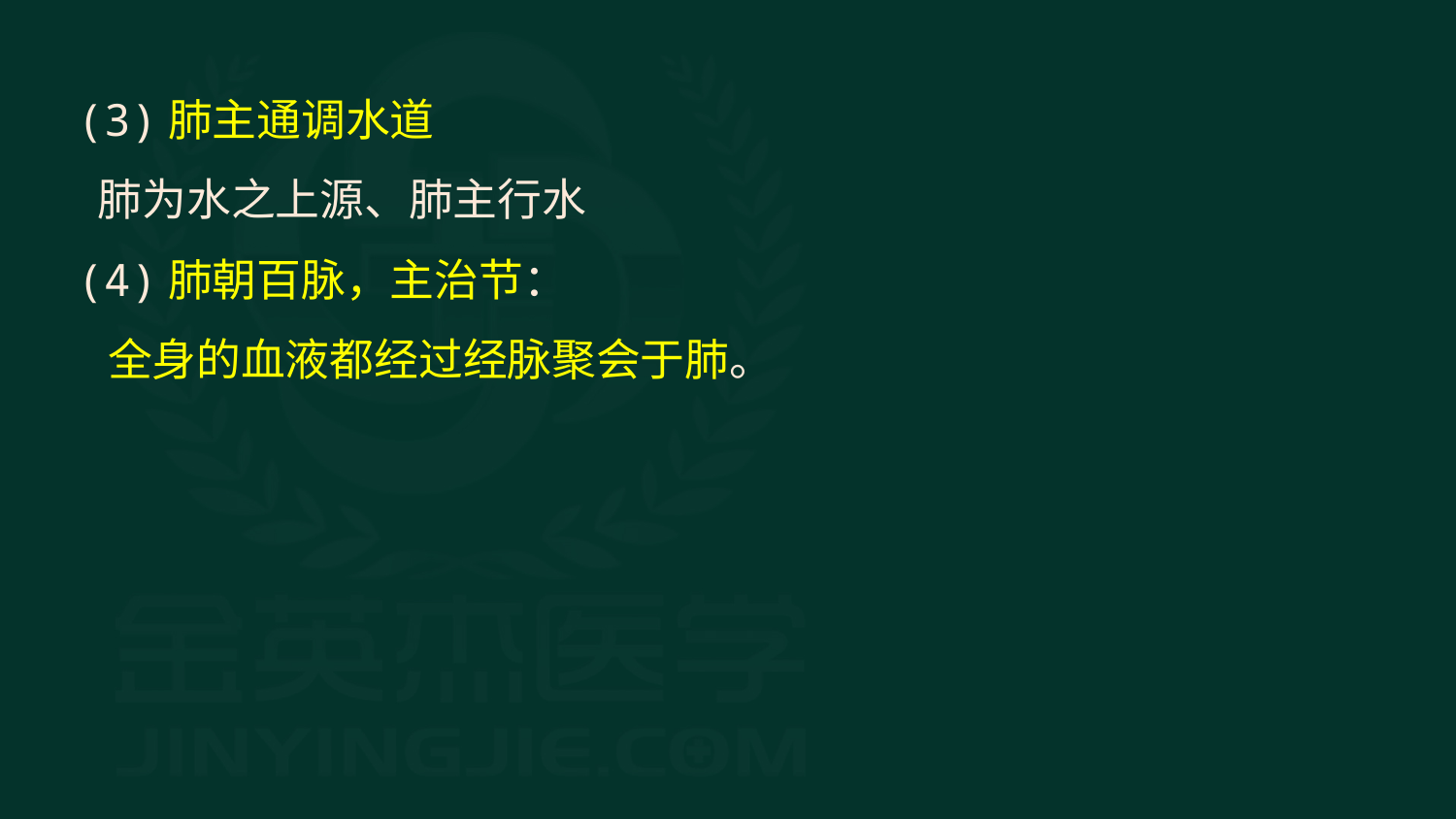

(3)肺主通调水道
 肺为水之上源、肺主行水
(4)肺朝百脉，主治节：
  全身的血液都经过经脉聚会于肺。